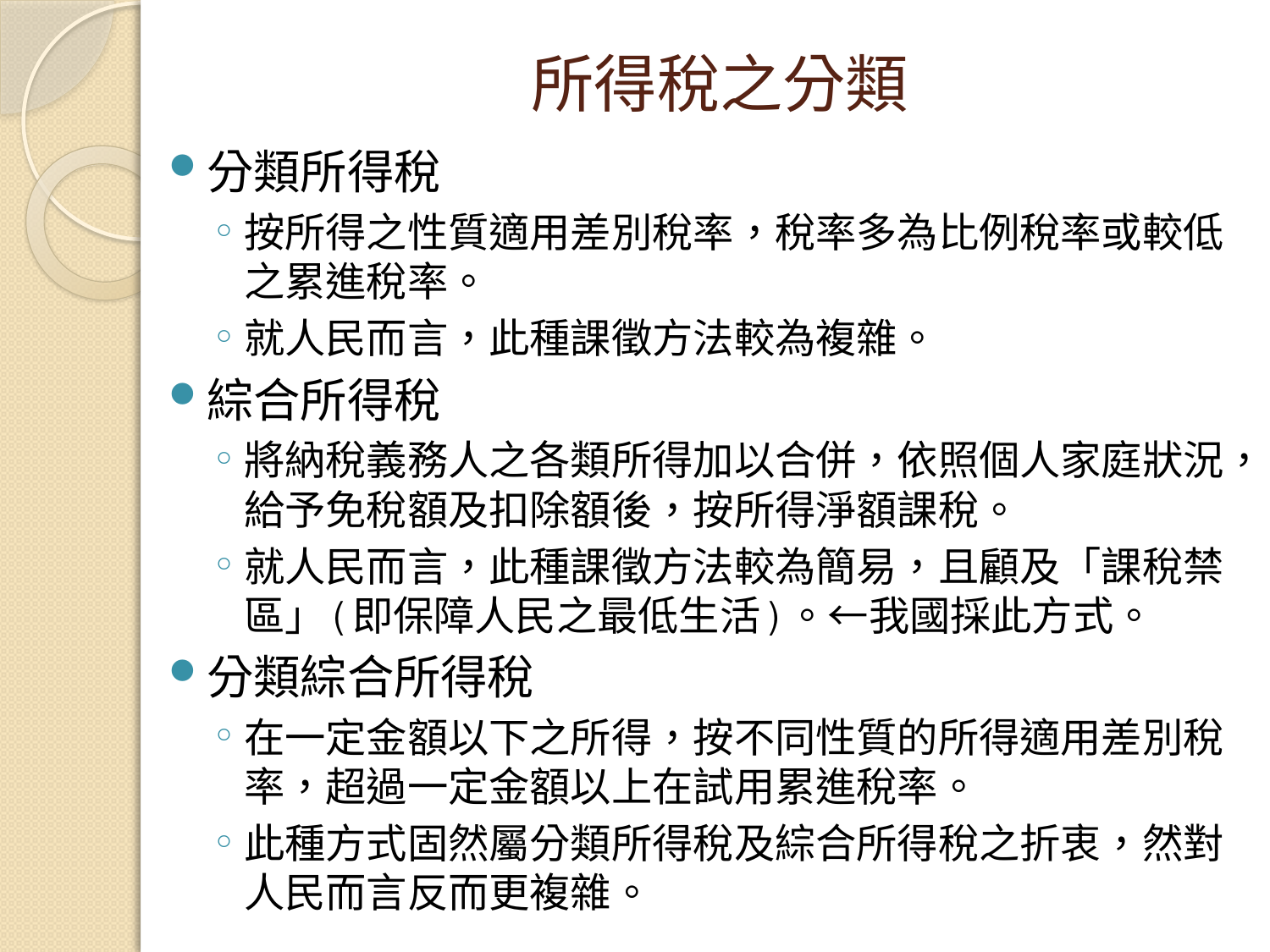

# 所得稅之分類
分類所得稅
按所得之性質適用差別稅率，稅率多為比例稅率或較低之累進稅率。
就人民而言，此種課徵方法較為複雜。
綜合所得稅
將納稅義務人之各類所得加以合併，依照個人家庭狀況，給予免稅額及扣除額後，按所得淨額課稅。
就人民而言，此種課徵方法較為簡易，且顧及「課稅禁區」(即保障人民之最低生活)。←我國採此方式。
分類綜合所得稅
在一定金額以下之所得，按不同性質的所得適用差別稅率，超過一定金額以上在試用累進稅率。
此種方式固然屬分類所得稅及綜合所得稅之折衷，然對人民而言反而更複雜。